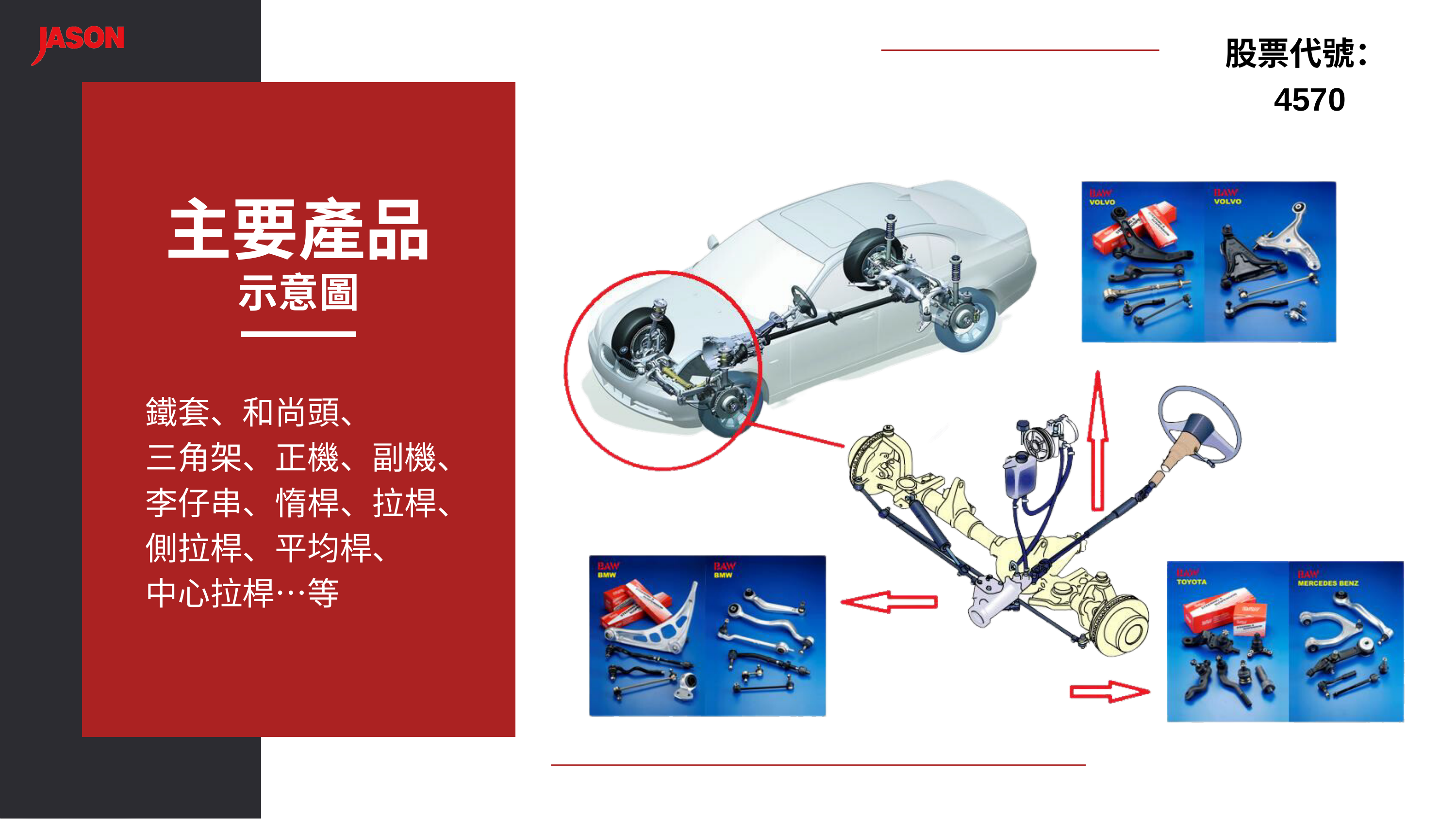

股票代號：4570

主要產品
示意圖

鐵套、和尚頭、
三角架、正機、副機、李仔串、惰桿、拉桿、側拉桿、平均桿、
中心拉桿…等